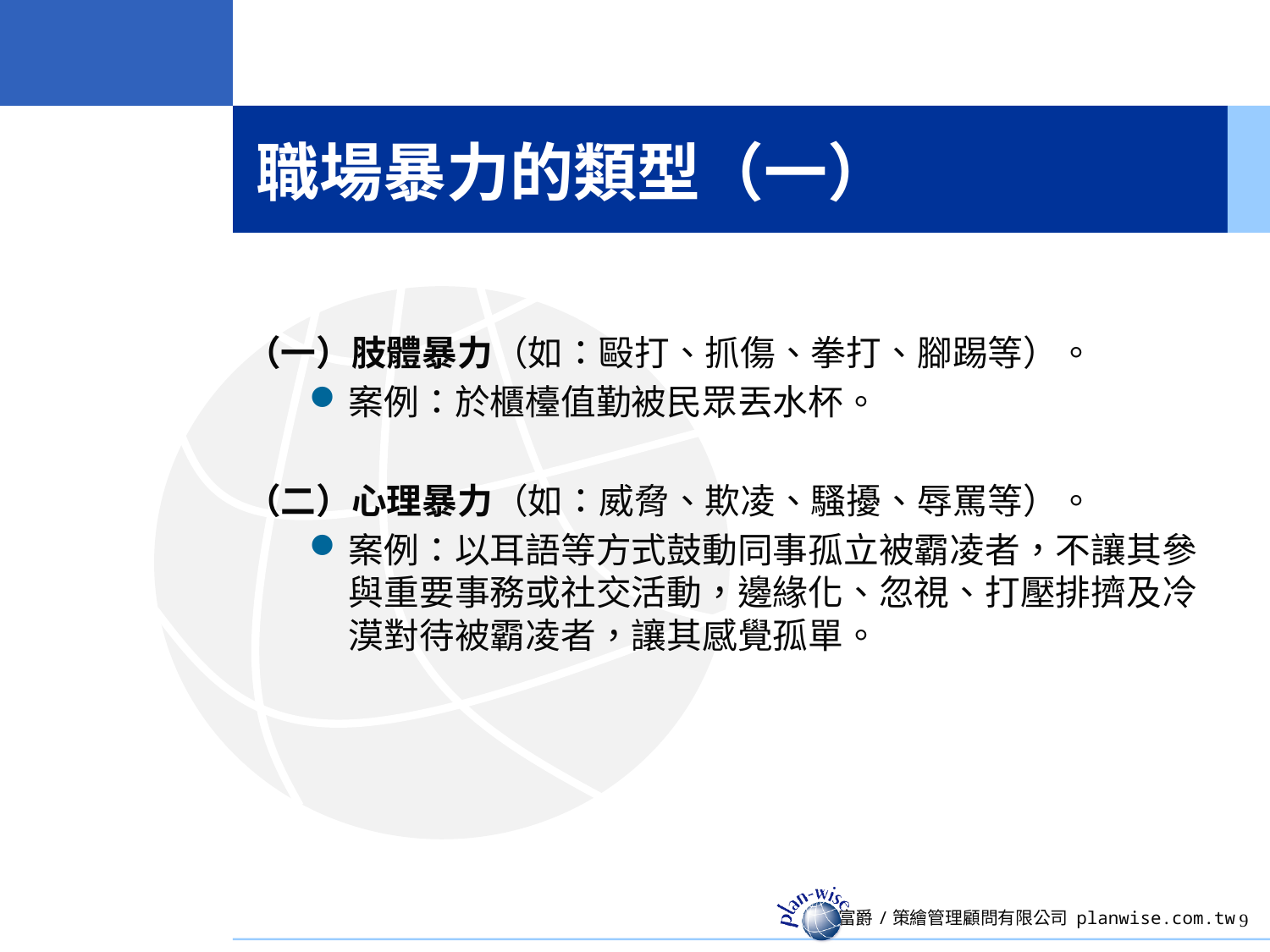

# 職場暴力的類型（一）

（一）肢體暴力（如：毆打、抓傷、拳打、腳踢等）。
案例：於櫃檯值勤被民眾丟水杯。

（二）心理暴力（如：威脅、欺凌、騷擾、辱罵等）。
案例：以耳語等方式鼓動同事孤立被霸凌者，不讓其參與重要事務或社交活動，邊緣化、忽視、打壓排擠及冷漠對待被霸凌者，讓其感覺孤單。

9